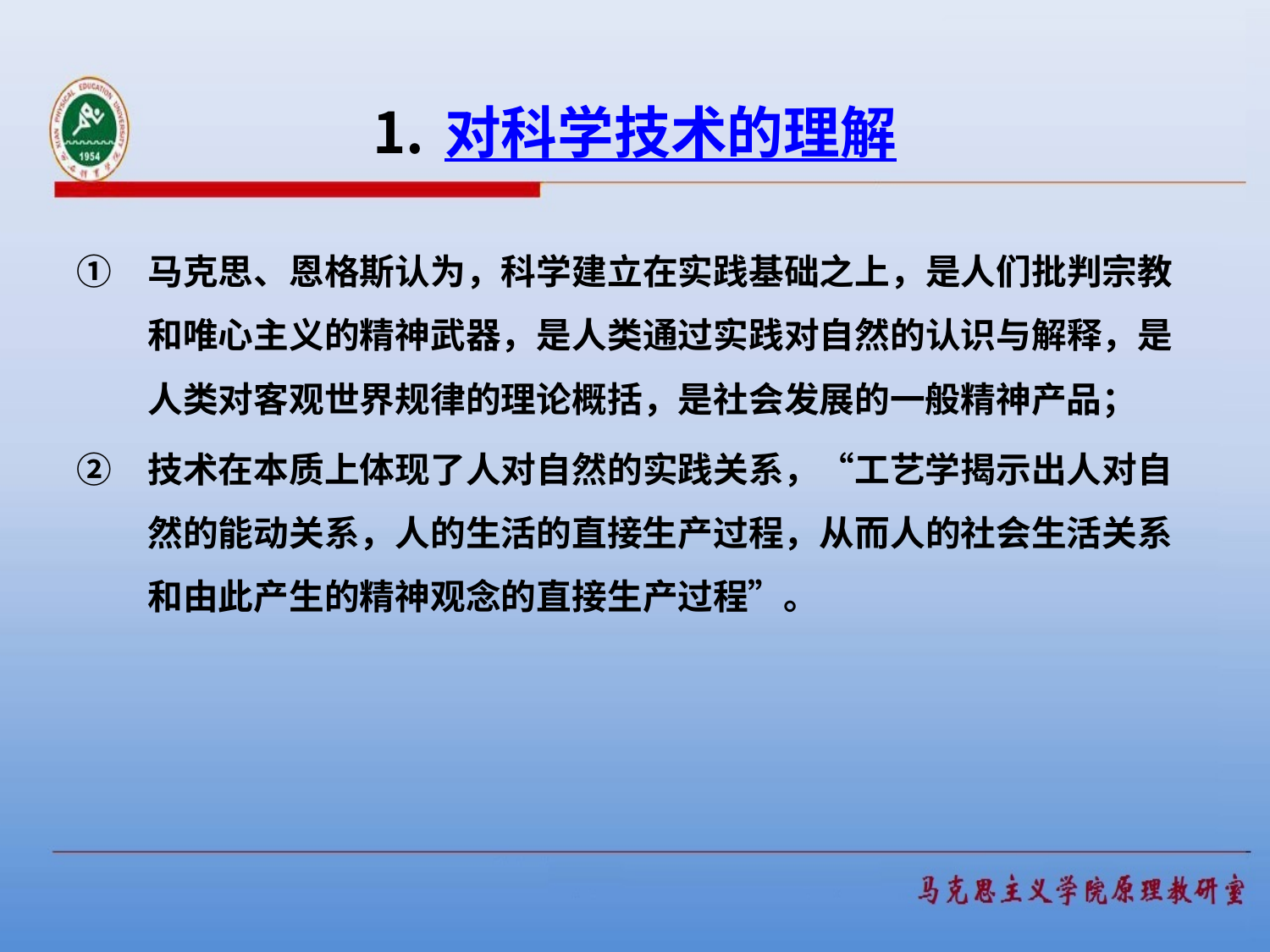

# 对科学技术的理解
马克思、恩格斯认为，科学建立在实践基础之上，是人们批判宗教和唯心主义的精神武器，是人类通过实践对自然的认识与解释，是人类对客观世界规律的理论概括，是社会发展的一般精神产品；
技术在本质上体现了人对自然的实践关系，“工艺学揭示出人对自然的能动关系，人的生活的直接生产过程，从而人的社会生活关系和由此产生的精神观念的直接生产过程”。